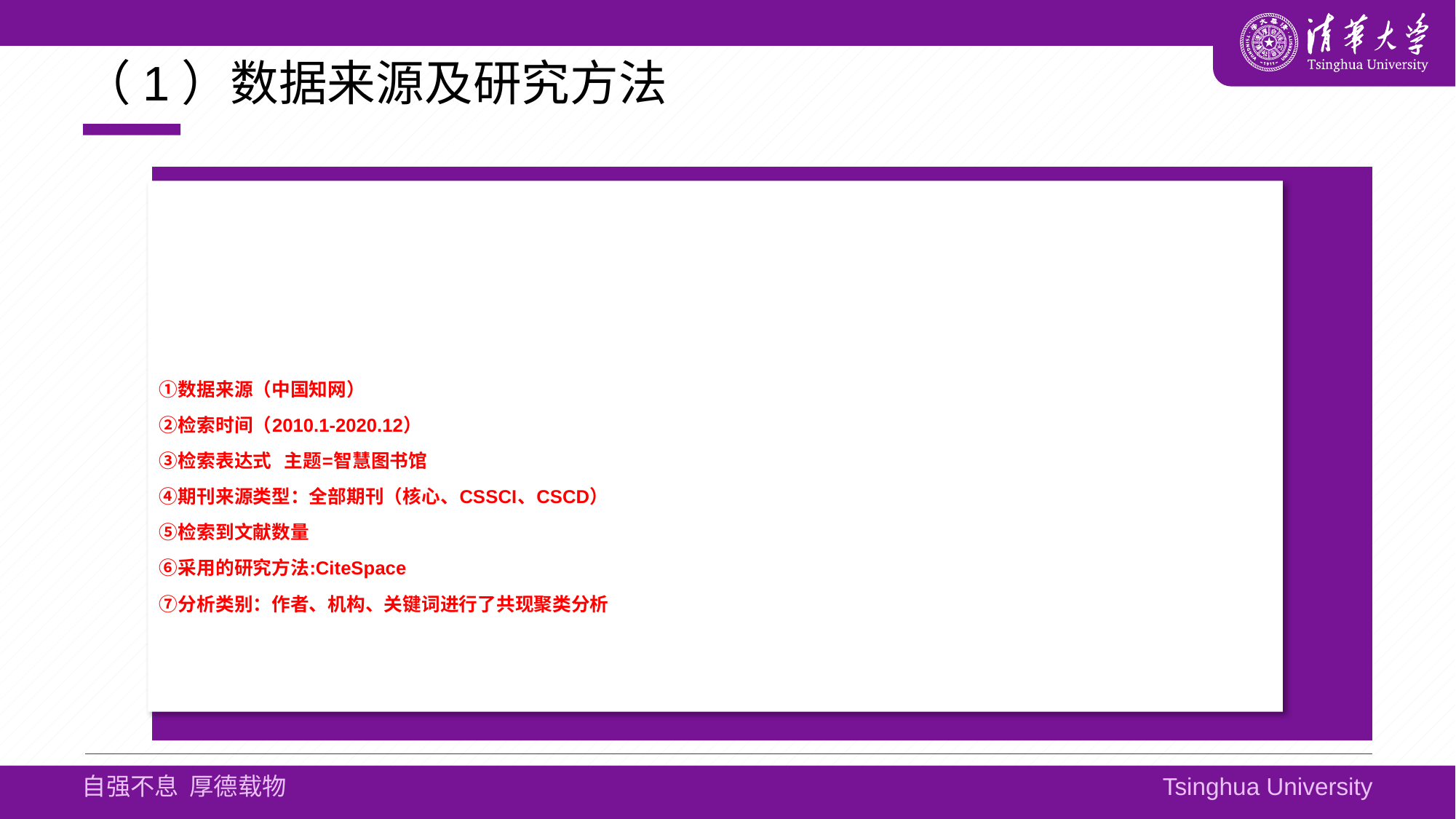

# （1）数据来源及研究方法

①数据来源（中国知网）
②检索时间（2010.1-2020.12）
③检索表达式   主题=智慧图书馆
④期刊来源类型：全部期刊（核心、CSSCI、CSCD）
⑤检索到文献数量
⑥采用的研究方法:CiteSpace
⑦分析类别：作者、机构、关键词进行了共现聚类分析